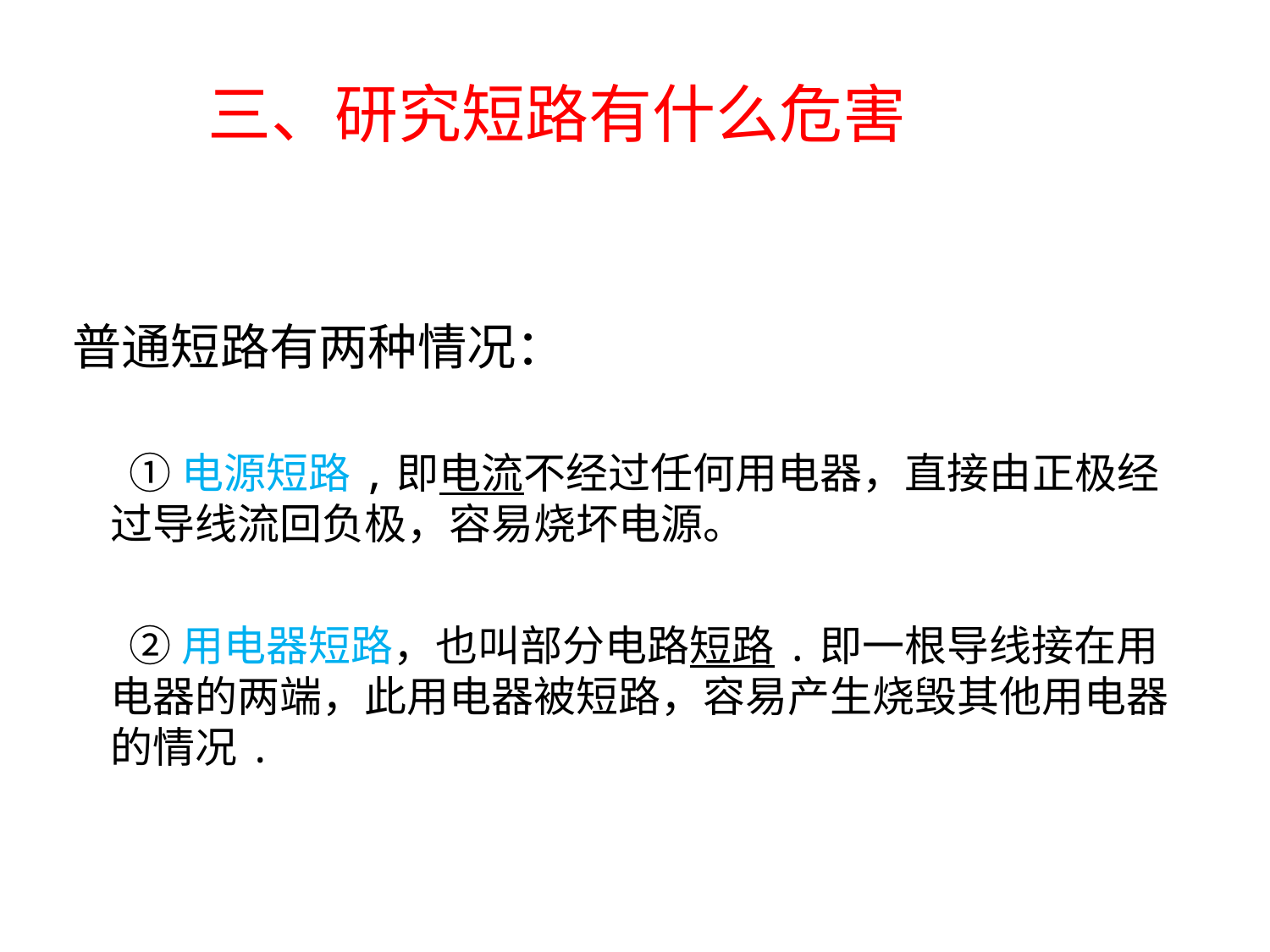

三、研究短路有什么危害
普通短路有两种情况：

      ①电源短路,即电流不经过任何用电器，直接由正极经过导线流回负极，容易烧坏电源。

      ②用电器短路，也叫部分电路短路.即一根导线接在用电器的两端，此用电器被短路，容易产生烧毁其他用电器的情况.